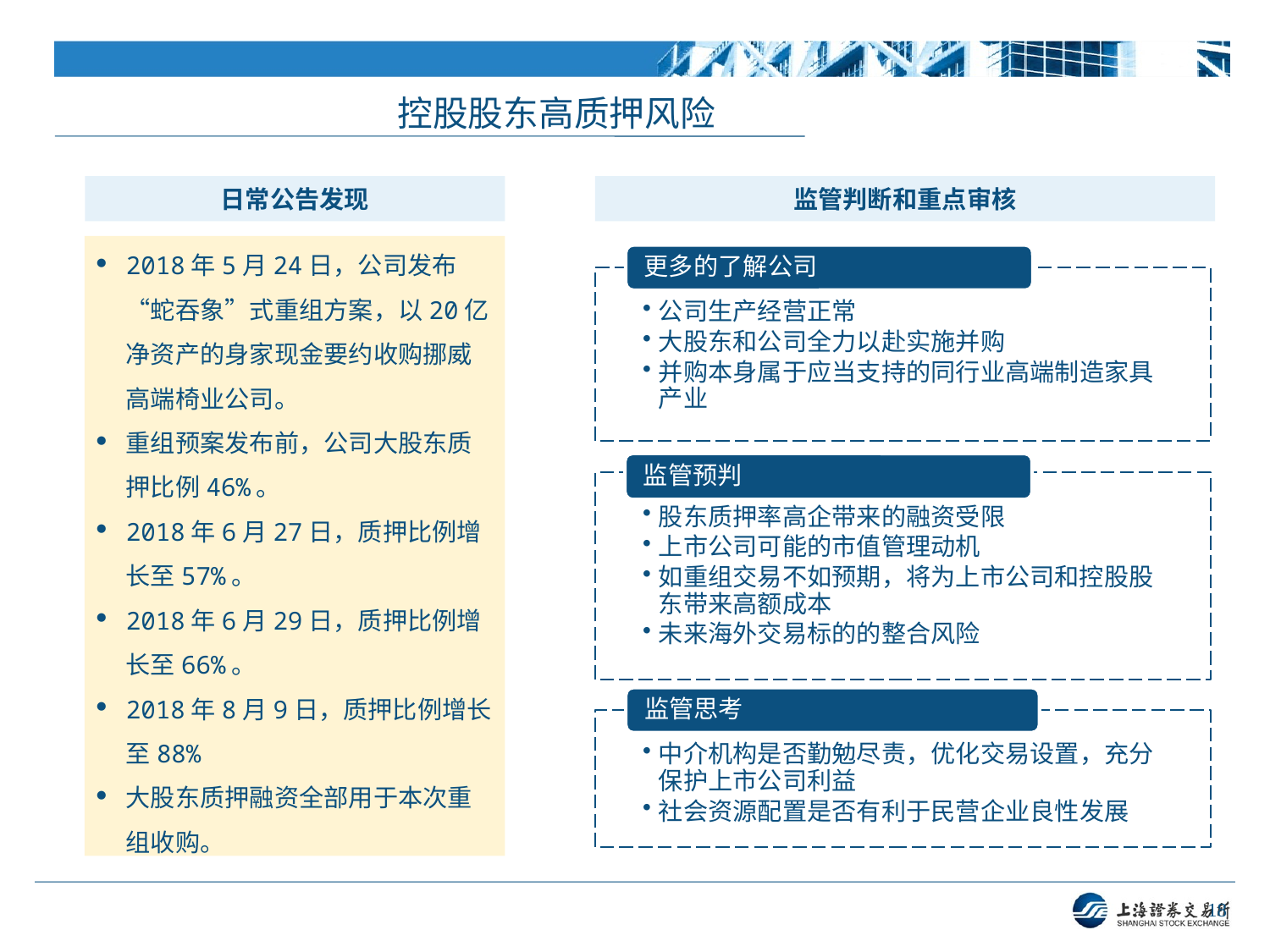

控股股东高质押风险
日常公告发现
监管判断和重点审核
2018年5月24日，公司发布“蛇吞象”式重组方案，以20亿净资产的身家现金要约收购挪威高端椅业公司。
重组预案发布前，公司大股东质押比例46%。
2018年6月27日，质押比例增长至57%。
2018年6月29日，质押比例增长至66%。
2018年8月9日，质押比例增长至88%
大股东质押融资全部用于本次重组收购。
公司生产经营正常
大股东和公司全力以赴实施并购
并购本身属于应当支持的同行业高端制造家具产业
更多的了解公司
股东质押率高企带来的融资受限
上市公司可能的市值管理动机
如重组交易不如预期，将为上市公司和控股股东带来高额成本
未来海外交易标的的整合风险
监管预判
中介机构是否勤勉尽责，优化交易设置，充分保护上市公司利益
社会资源配置是否有利于民营企业良性发展
监管思考
18